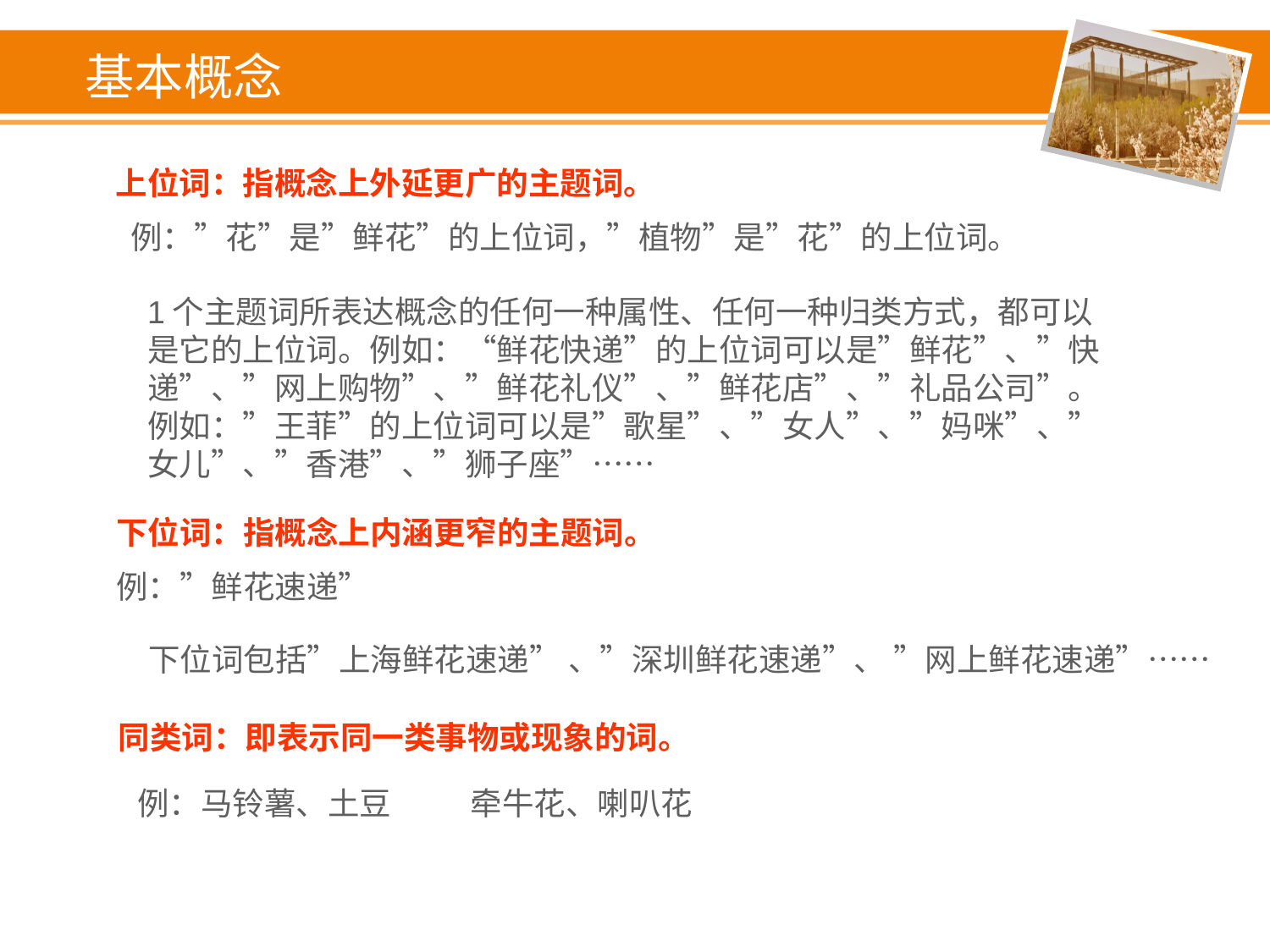

# 基本概念
上位词：指概念上外延更广的主题词。
 例：”花”是”鲜花”的上位词，”植物”是”花”的上位词。
1个主题词所表达概念的任何一种属性、任何一种归类方式，都可以是它的上位词。例如：“鲜花快递”的上位词可以是”鲜花”、”快递”、”网上购物”、”鲜花礼仪”、”鲜花店”、”礼品公司”。 例如：”王菲”的上位词可以是”歌星”、”女人”、”妈咪”、”女儿”、”香港”、”狮子座”……
下位词：指概念上内涵更窄的主题词。
例：”鲜花速递”
下位词包括”上海鲜花速递” 、”深圳鲜花速递”、 ”网上鲜花速递”……
同类词：即表示同一类事物或现象的词。
例：马铃薯、土豆           牵牛花、喇叭花